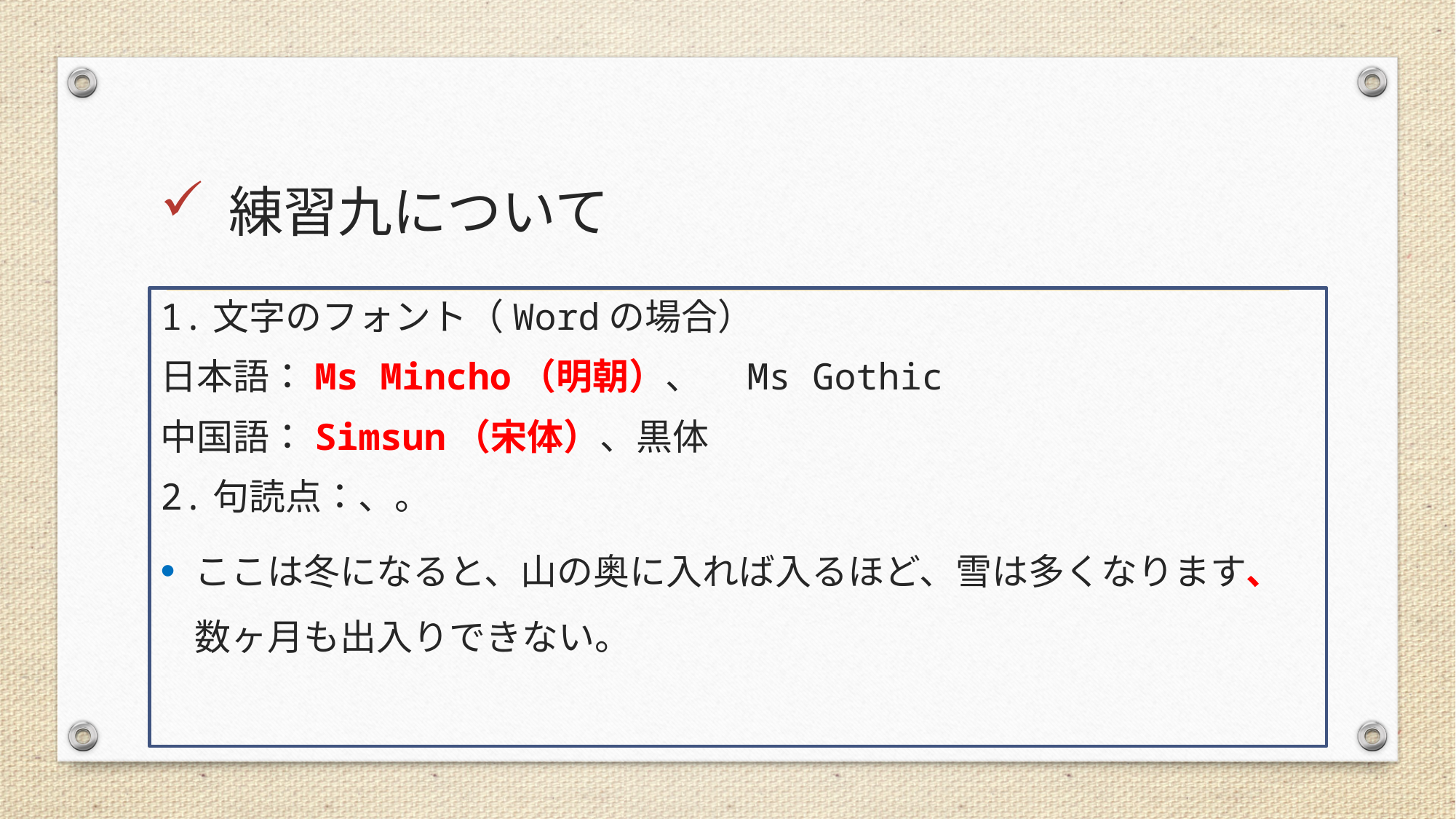

# 練習九について
1.文字のフォント（Wordの場合）
日本語：Ms Mincho（明朝）、　Ms Gothic
中国語：Simsun（宋体）、黒体
2.句読点：、。
ここは冬になると、山の奥に入れば入るほど、雪は多くなります、数ヶ月も出入りできない。

18